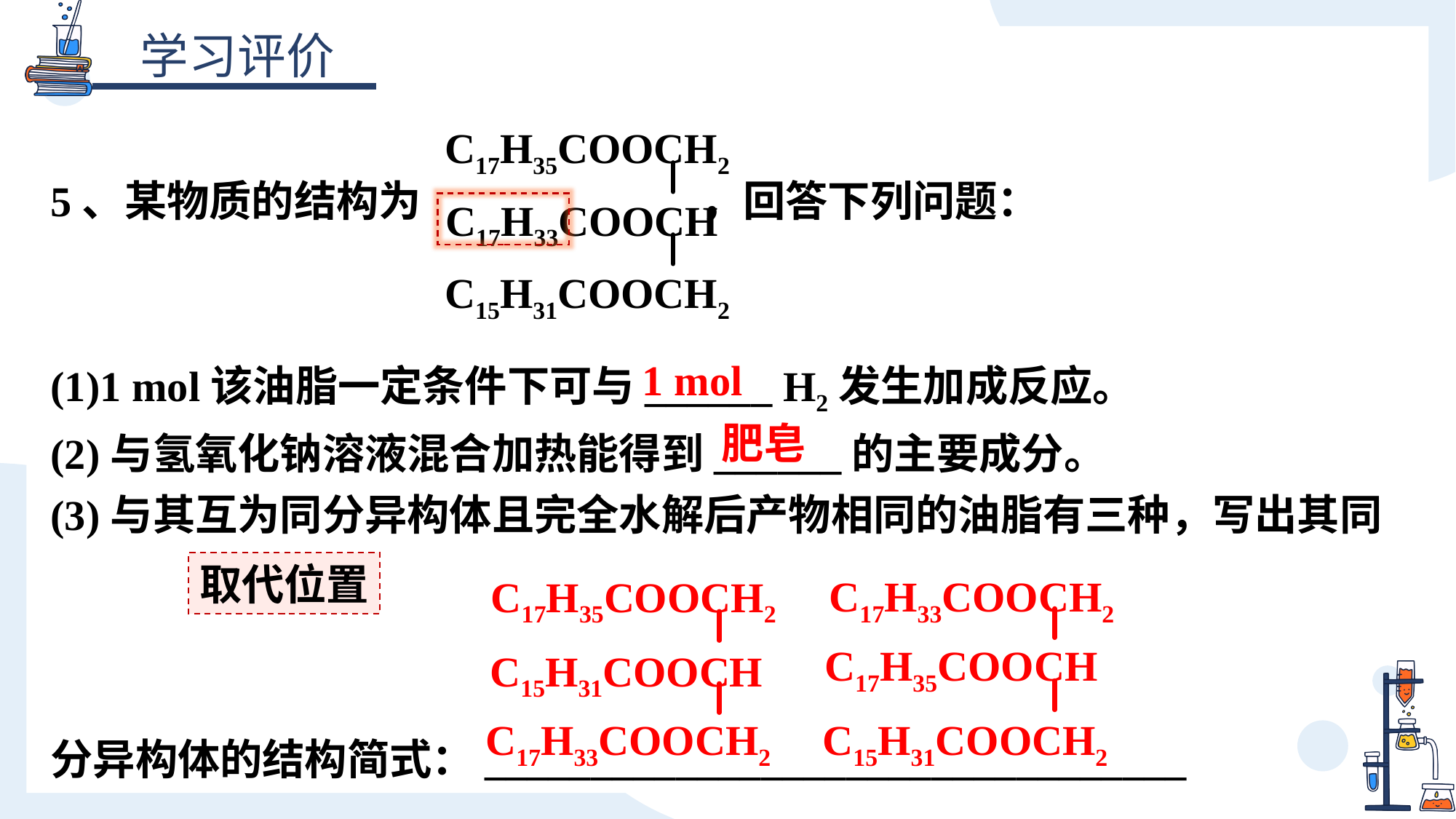

C17H35COOCH2
C17H33COOCH
C15H31COOCH2
5、某物质的结构为                             ，回答下列问题：

(1)1 mol该油脂一定条件下可与______ H2发生加成反应。
(2)与氢氧化钠溶液混合加热能得到______的主要成分。
(3)与其互为同分异构体且完全水解后产物相同的油脂有三种，写出其同

分异构体的结构简式：_________________________________

1 mol
肥皂
取代位置
C17H33COOCH2
C17H35COOCH
C15H31COOCH2
C17H35COOCH2
C15H31COOCH
C17H33COOCH2